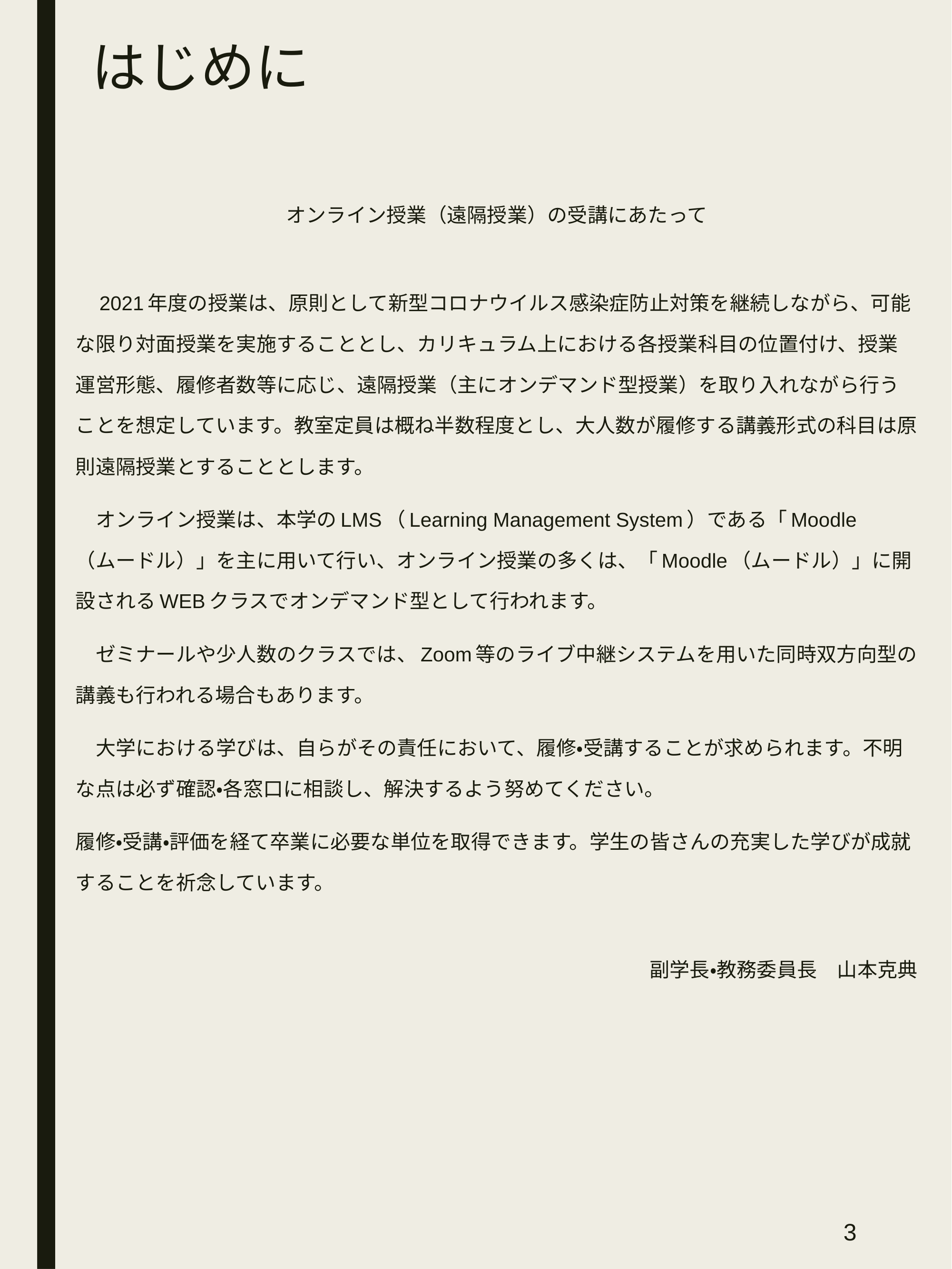

# はじめに

オンライン授業（遠隔授業）の受講にあたって

　2021年度の授業は、原則として新型コロナウイルス感染症防止対策を継続しながら、可能な限り対面授業を実施することとし、カリキュラム上における各授業科目の位置付け、授業運営形態、履修者数等に応じ、遠隔授業（主にオンデマンド型授業）を取り入れながら行うことを想定しています。教室定員は概ね半数程度とし、大人数が履修する講義形式の科目は原則遠隔授業とすることとします。
　オンライン授業は、本学のLMS（Learning Management System）である「Moodle（ムードル）」を主に用いて行い、オンライン授業の多くは、「Moodle（ムードル）」に開設されるWEBクラスでオンデマンド型として行われます。
　ゼミナールや少人数のクラスでは、Zoom等のライブ中継システムを用いた同時双方向型の講義も行われる場合もあります。
　大学における学びは、自らがその責任において、履修・受講することが求められます。不明な点は必ず確認・各窓口に相談し、解決するよう努めてください。
履修・受講・評価を経て卒業に必要な単位を取得できます。学生の皆さんの充実した学びが成就することを祈念しています。

副学長・教務委員長　山本克典

3